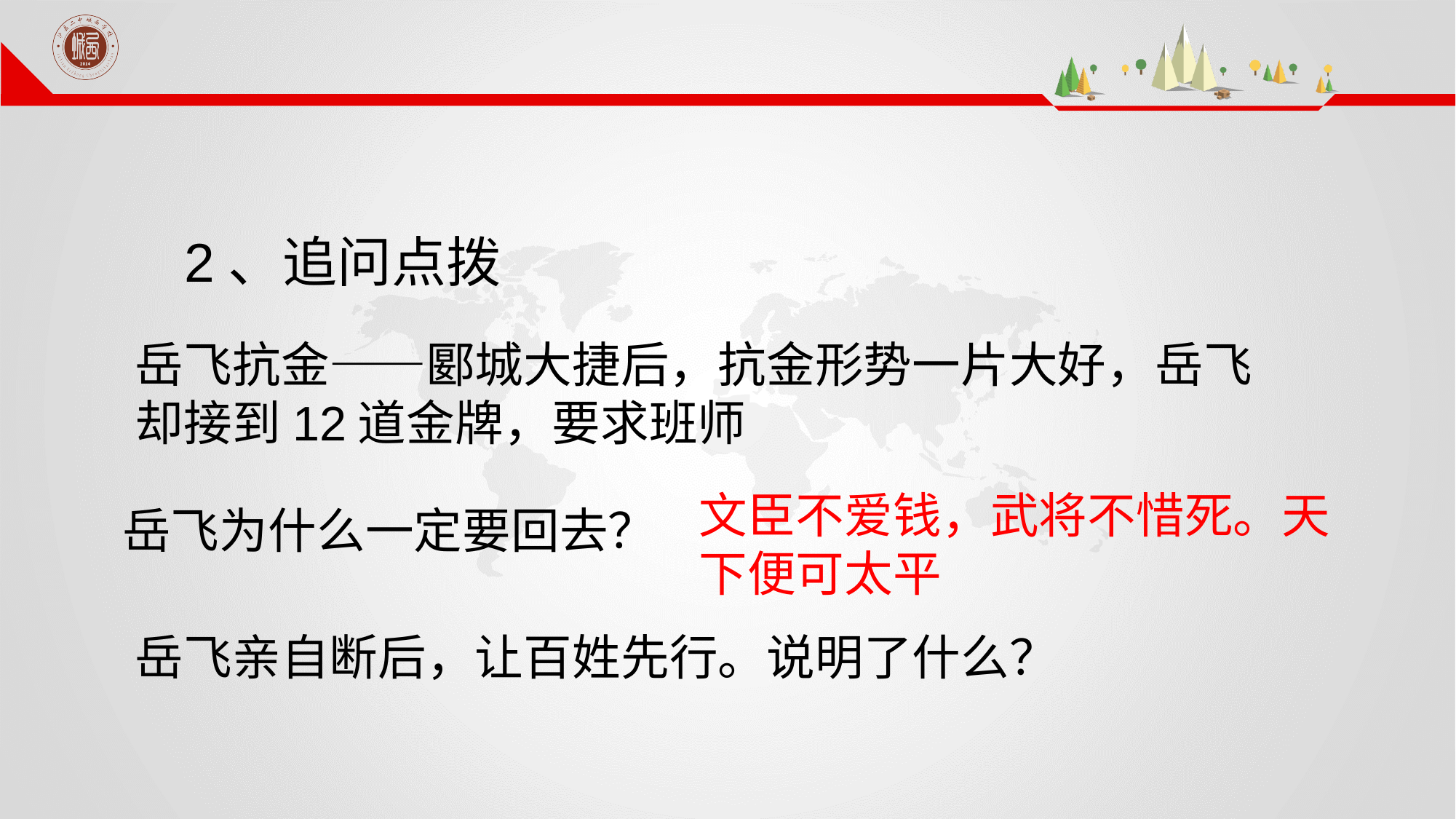

2、追问点拨
岳飞抗金——郾城大捷后，抗金形势一片大好，岳飞却接到12道金牌，要求班师

文臣不爱钱，武将不惜死。天下便可太平
岳飞为什么一定要回去？
岳飞亲自断后，让百姓先行。说明了什么？